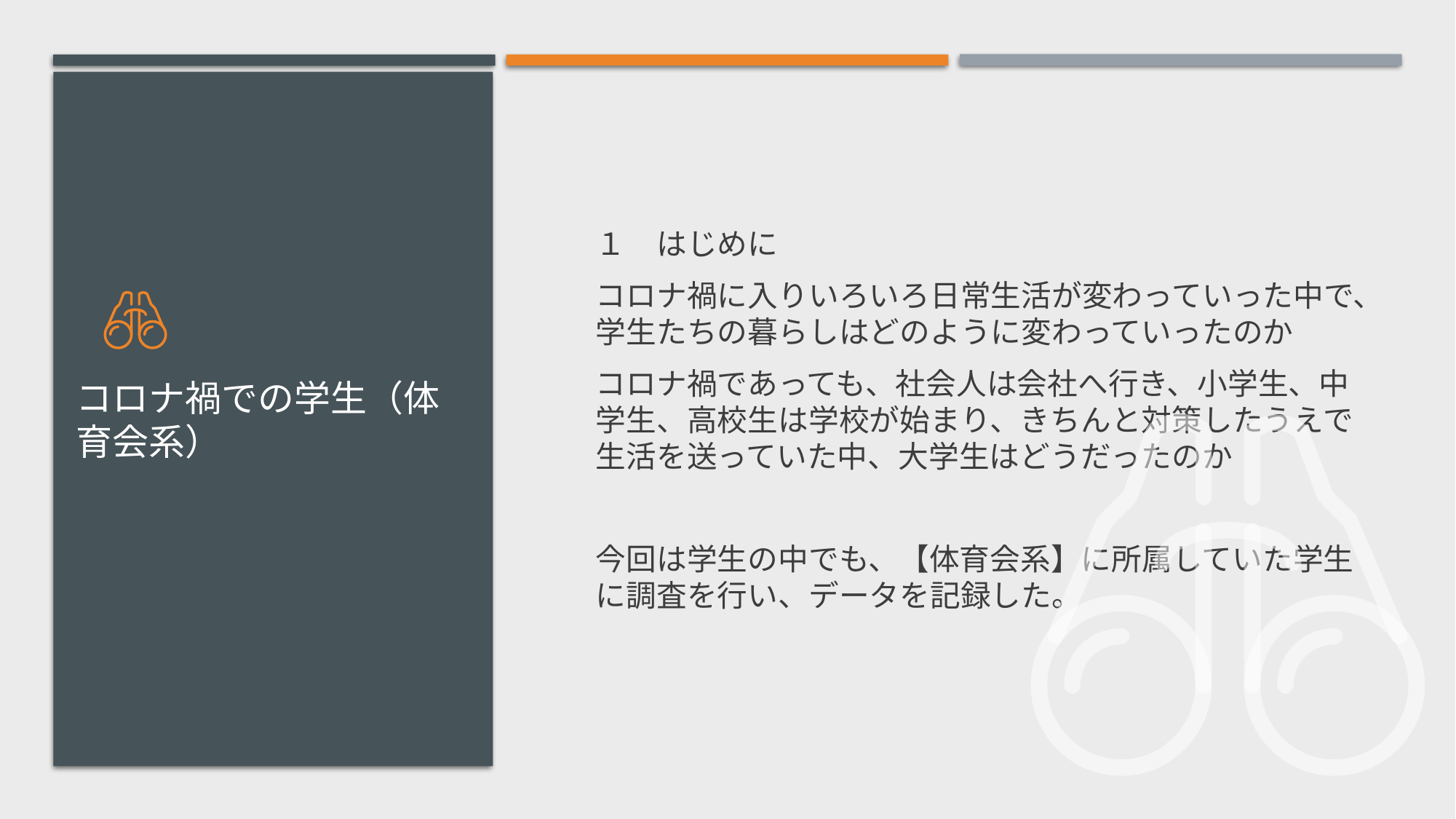

１　はじめに
コロナ禍に入りいろいろ日常生活が変わっていった中で、学生たちの暮らしはどのように変わっていったのか
コロナ禍であっても、社会人は会社へ行き、小学生、中学生、高校生は学校が始まり、きちんと対策したうえで生活を送っていた中、大学生はどうだったのか

今回は学生の中でも、【体育会系】に所属していた学生に調査を行い、データを記録した。

# コロナ禍での学生（体育会系）